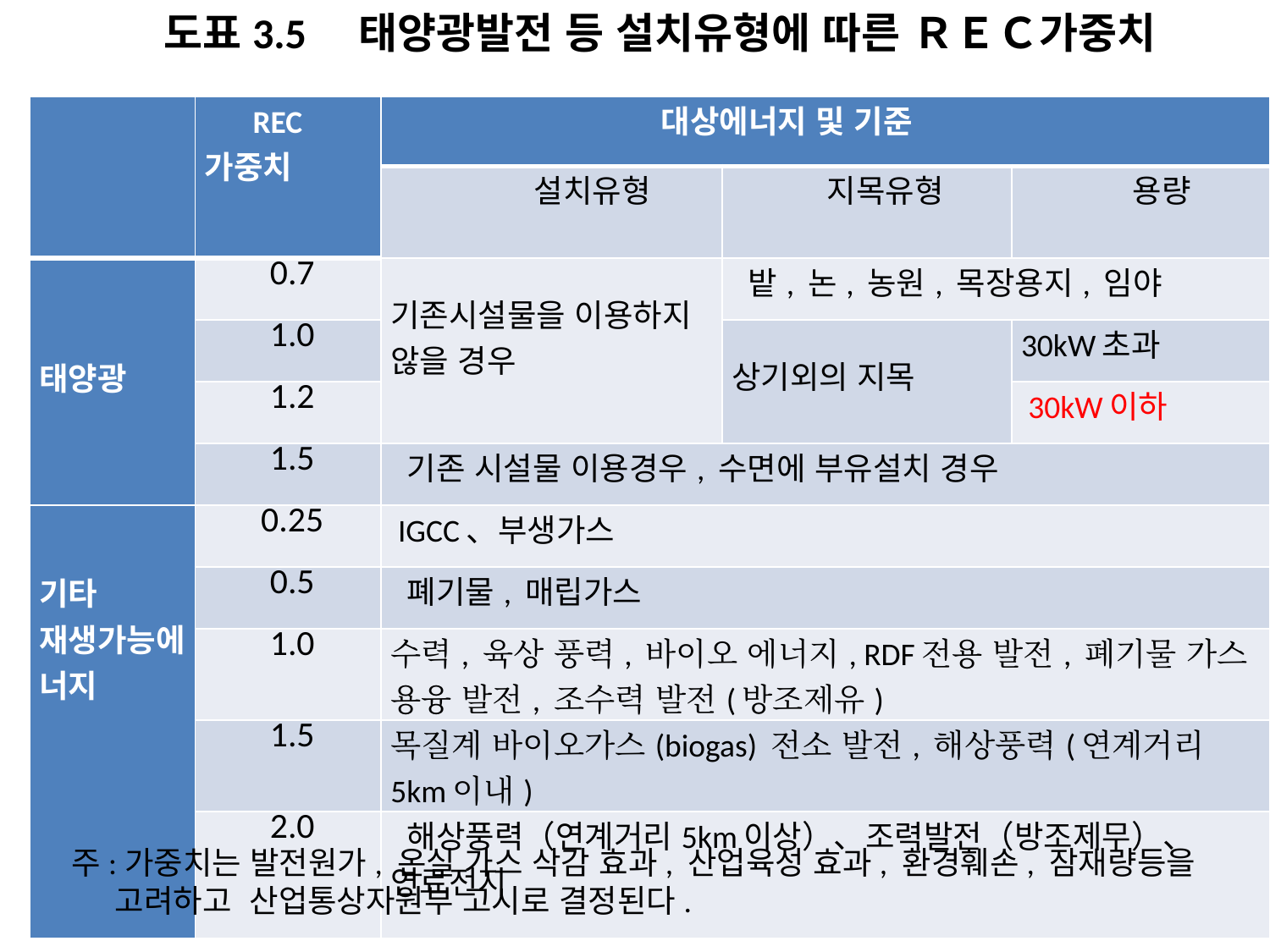

도표3.5　태양광발전 등 설치유형에 따른 ＲＥＣ가중치
|  | REC 가중치 | 대상에너지 및 기준 |  |  |
| --- | --- | --- | --- | --- |
|  |  | 설치유형 | 지목유형 | 용량 |
| 태양광 | 0.7 | 기존시설물을 이용하지 않을 경우 | 밭, 논, 농원, 목장용지, 임야 |  |
|  | 1.0 |  | 상기외의 지목 | 30kW초과 |
|  | 1.2 |  |  | 30kW이하 |
|  | 1.5 | 기존 시설물 이용경우, 수면에 부유설치 경우 |  |  |
| 기타 재생가능에너지 | 0.25 | IGCC、부생가스 |  |  |
|  | 0.5 | 폐기물, 매립가스 |  |  |
|  | 1.0 | 수력, 육상 풍력, 바이오 에너지, RDF전용 발전, 폐기물 가스 용융 발전, 조수력 발전(방조제유) |  |  |
|  | 1.5 | 목질계 바이오가스(biogas) 전소 발전, 해상풍력(연계거리5km이내) |  |  |
|  | 2.0 | 해상풍력（연계거리5km이상）、조력발전（방조제무）、연료전지 |  |  |

주:가중치는 발전원가, 온실 가스 삭감 효과, 산업육성 효과, 환경훼손, 잠재량등을
    고려하고  산업통상자원부 고시로 결정된다.